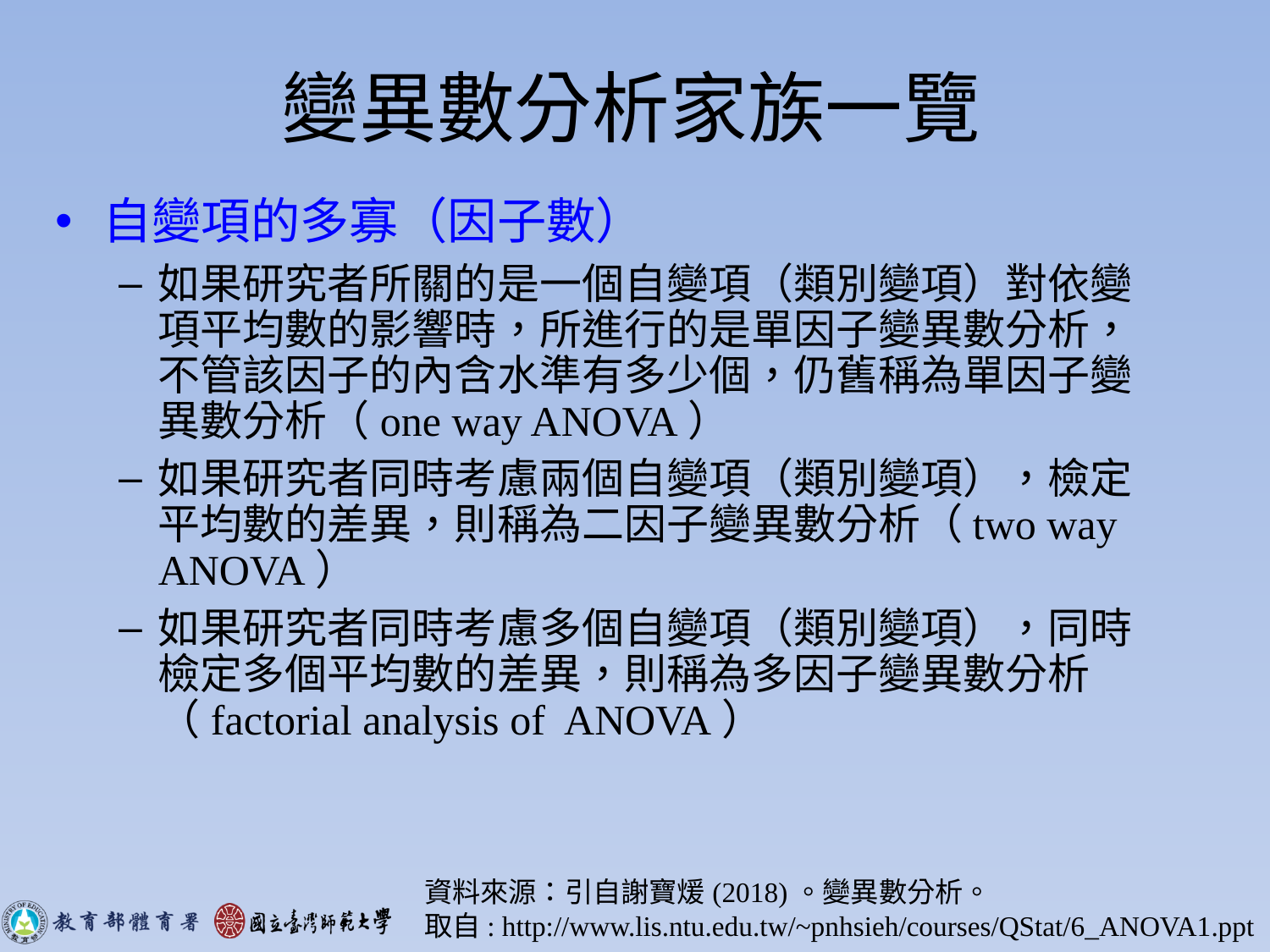

# 變異數分析家族一覽
自變項的多寡（因子數）
如果研究者所關的是一個自變項（類別變項）對依變項平均數的影響時，所進行的是單因子變異數分析，不管該因子的內含水準有多少個，仍舊稱為單因子變異數分析（one way ANOVA）
如果研究者同時考慮兩個自變項（類別變項），檢定平均數的差異，則稱為二因子變異數分析（two way ANOVA）
如果研究者同時考慮多個自變項（類別變項），同時檢定多個平均數的差異，則稱為多因子變異數分析（factorial analysis of  ANOVA）
資料來源：引自謝寶煖(2018)。變異數分析。
取自: http://www.lis.ntu.edu.tw/~pnhsieh/courses/QStat/6_ANOVA1.ppt